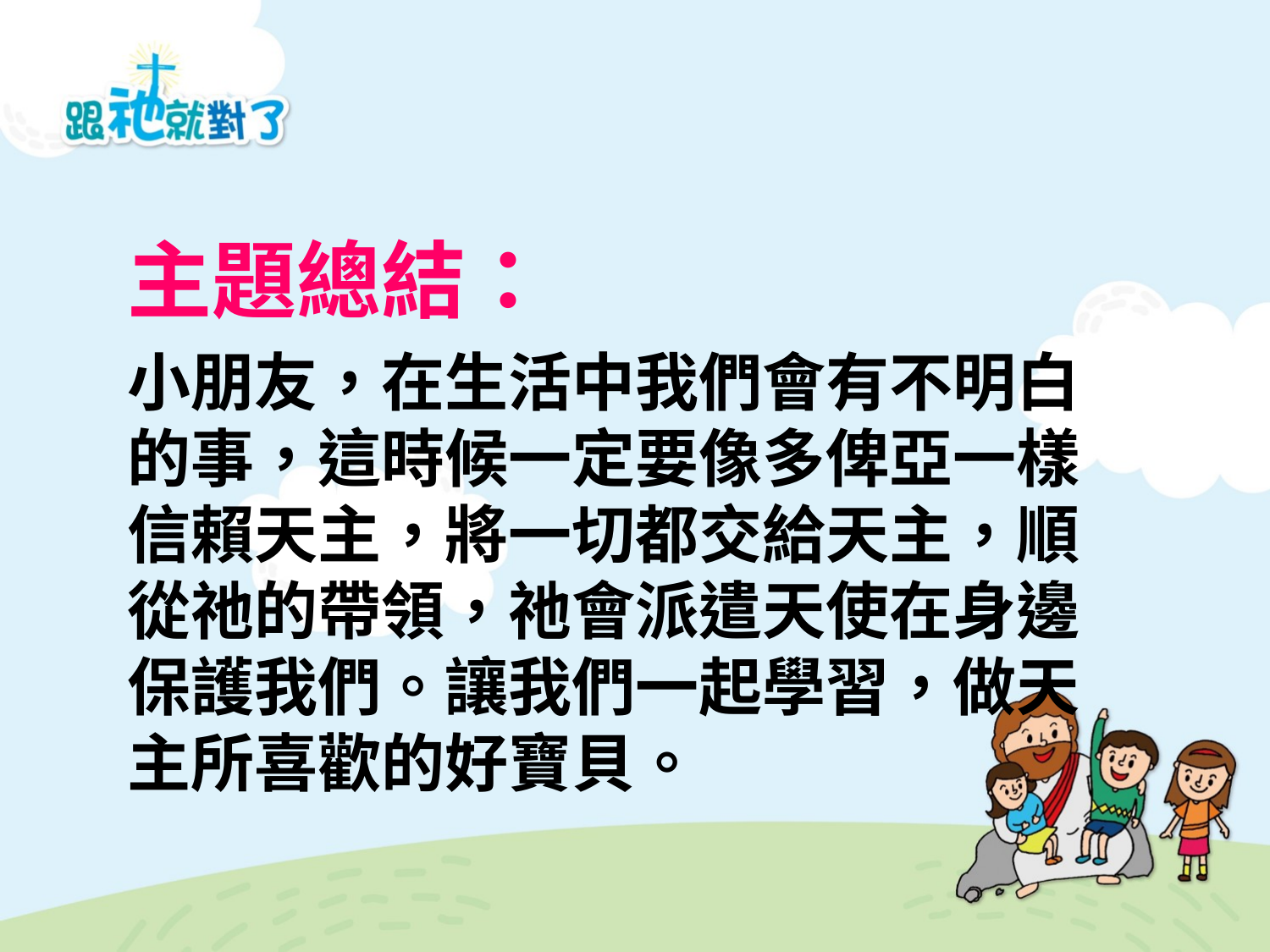

主題總結：
小朋友，在生活中我們會有不明白的事，這時候一定要像多俾亞一樣信賴天主，將一切都交給天主，順從祂的帶領，祂會派遣天使在身邊保護我們。讓我們一起學習，做天主所喜歡的好寶貝。